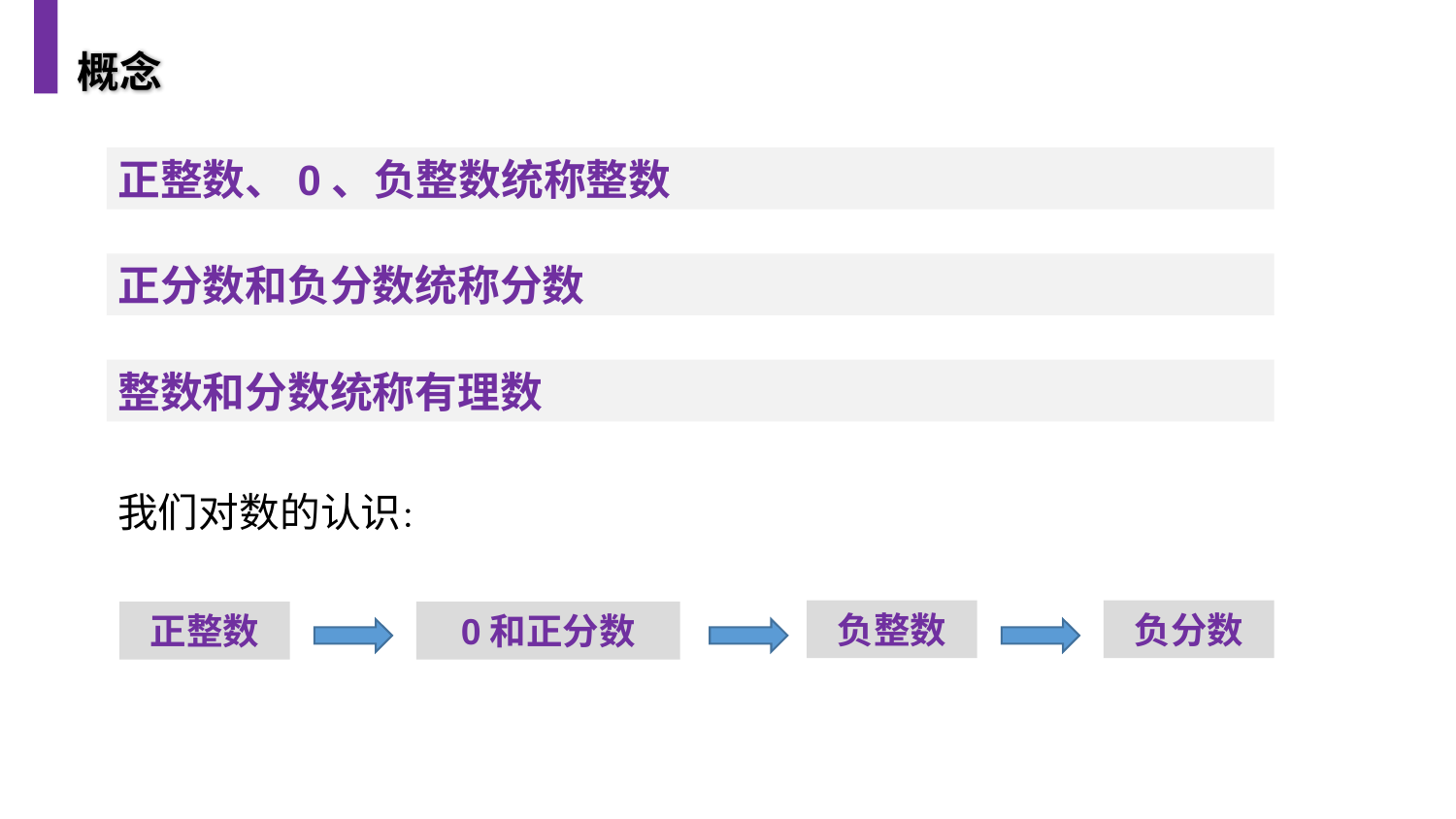

概念
正整数、0、负整数统称整数
正分数和负分数统称分数
整数和分数统称有理数
我们对数的认识：
负整数
负分数
正整数
0和正分数